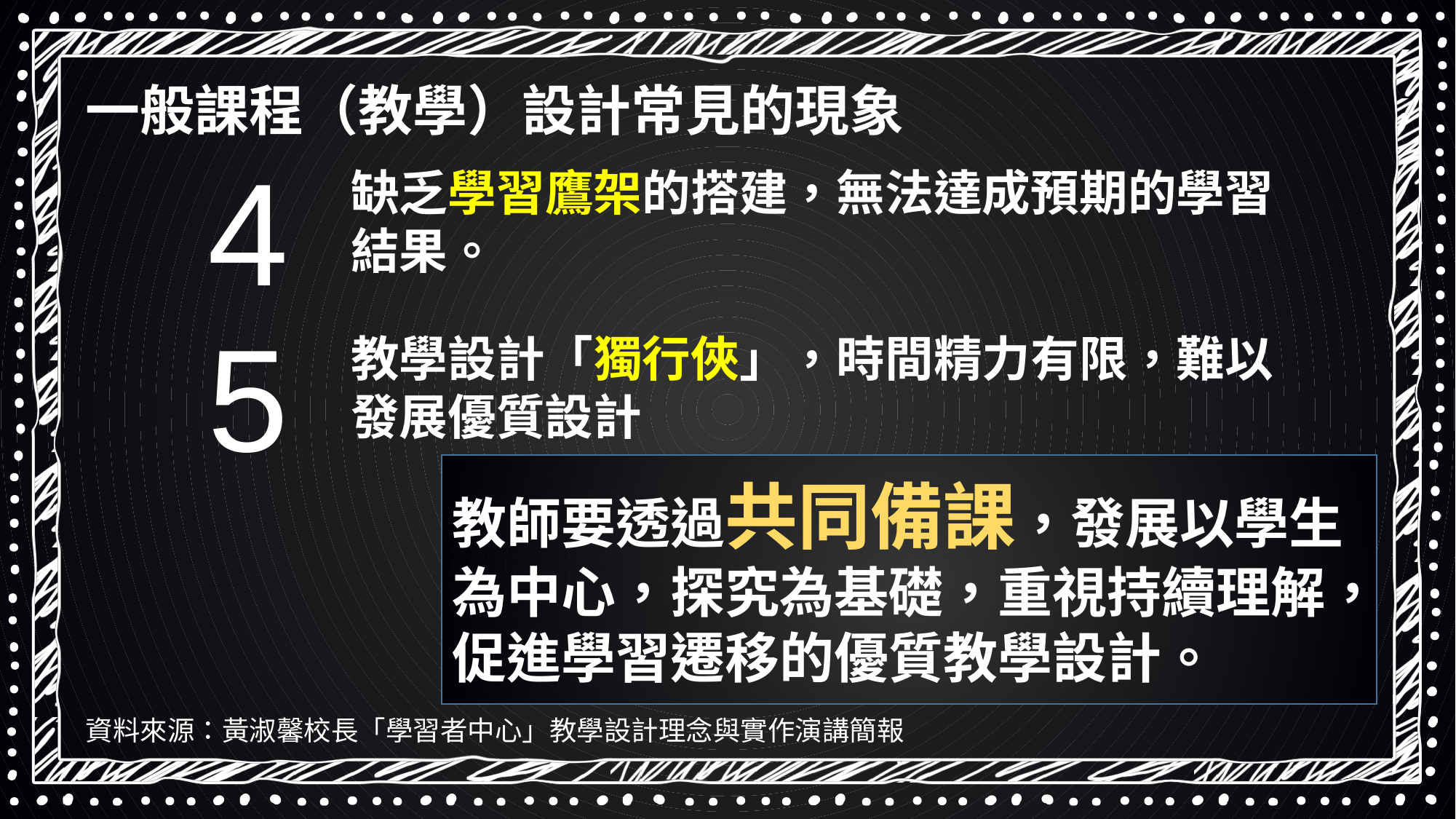

一般課程（教學）設計常見的現象
4
缺乏學習鷹架的搭建，無法達成預期的學習結果。
5
教學設計「獨行俠」，時間精力有限，難以發展優質設計
教師要透過共同備課，發展以學生為中心，探究為基礎，重視持續理解，促進學習遷移的優質教學設計。
資料來源：黃淑馨校長「學習者中心」教學設計理念與實作演講簡報